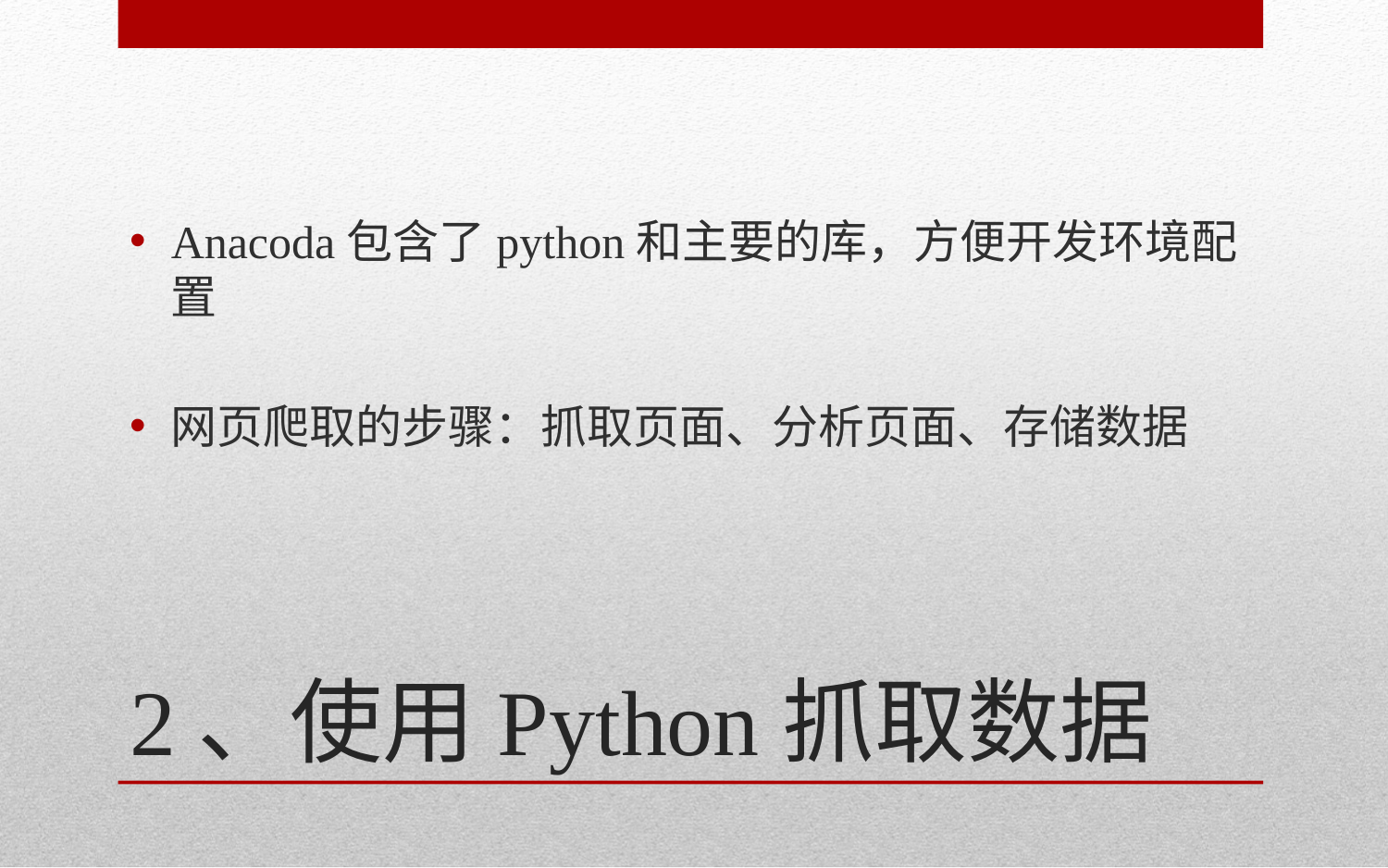

Anacoda包含了python和主要的库，方便开发环境配置

网页爬取的步骤：抓取页面、分析页面、存储数据
# 2、使用Python抓取数据